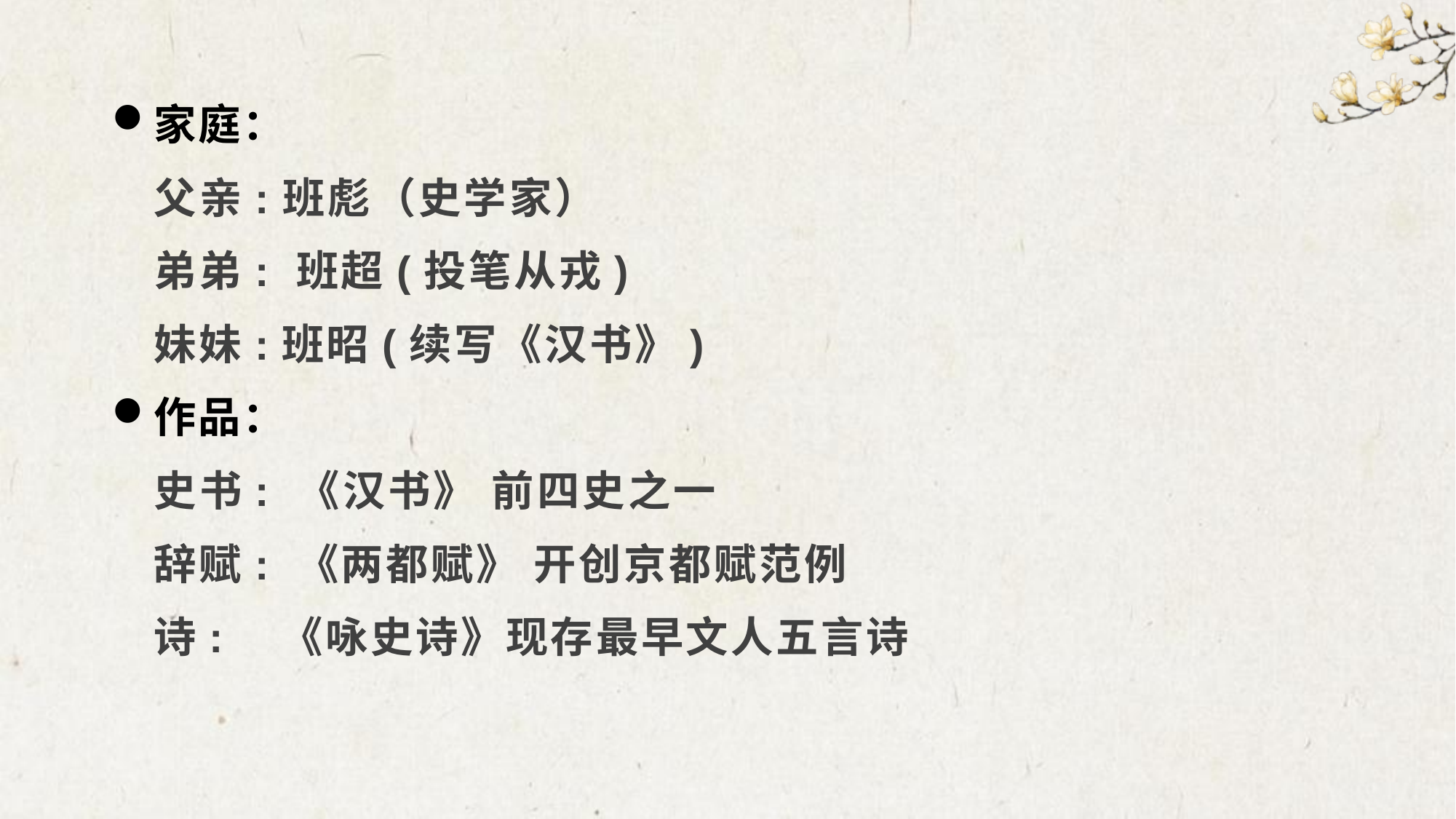

家庭：
父亲:班彪（史学家）
弟弟: 班超(投笔从戎)
妹妹:班昭(续写《汉书》)
作品：
史书: 《汉书》 前四史之一
辞赋: 《两都赋》 开创京都赋范例
诗:   《咏史诗》现存最早文人五言诗